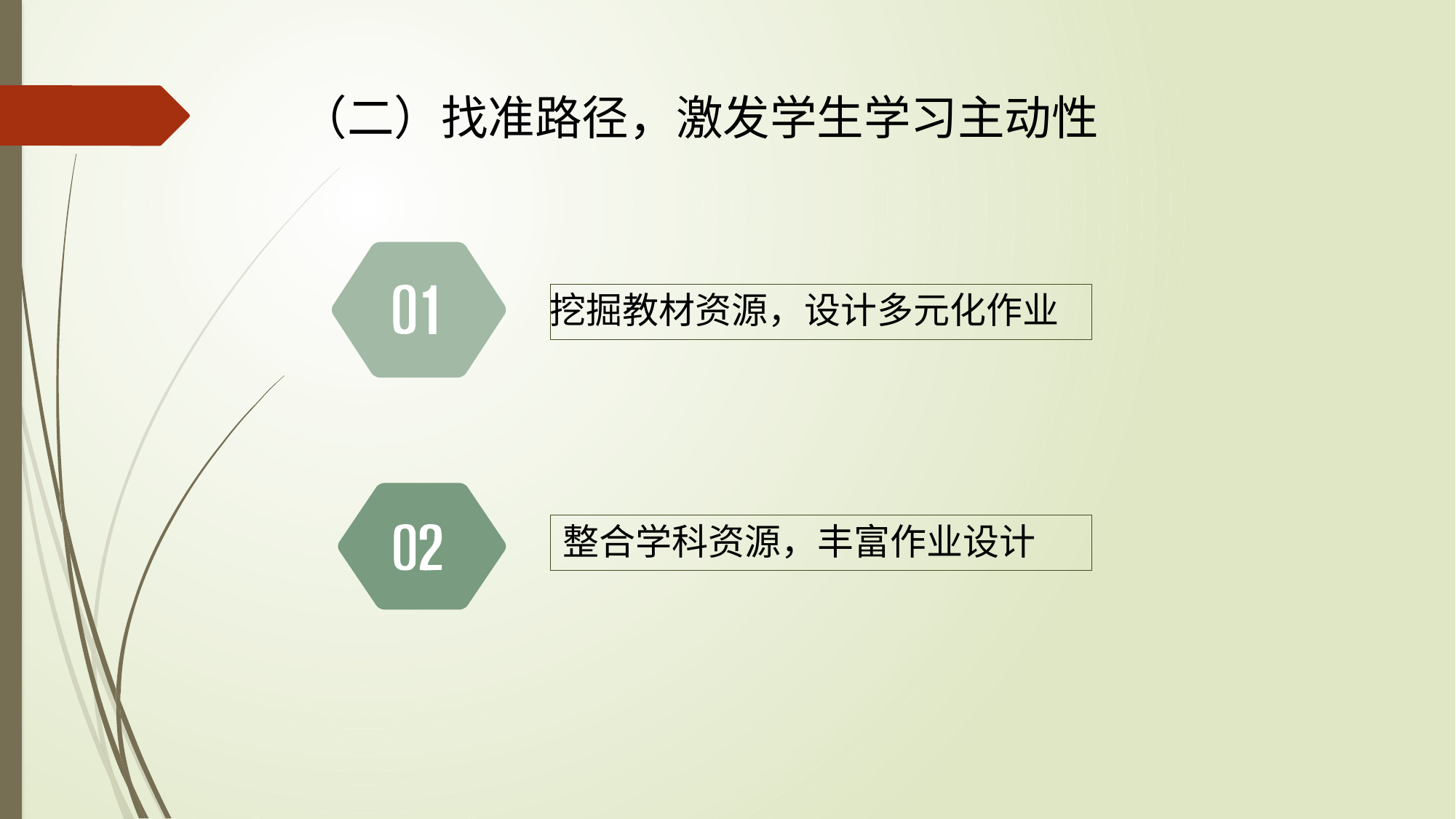

# （二）找准路径，激发学生学习主动性

挖掘教材资源，设计多元化作业

整合学科资源，丰富作业设计